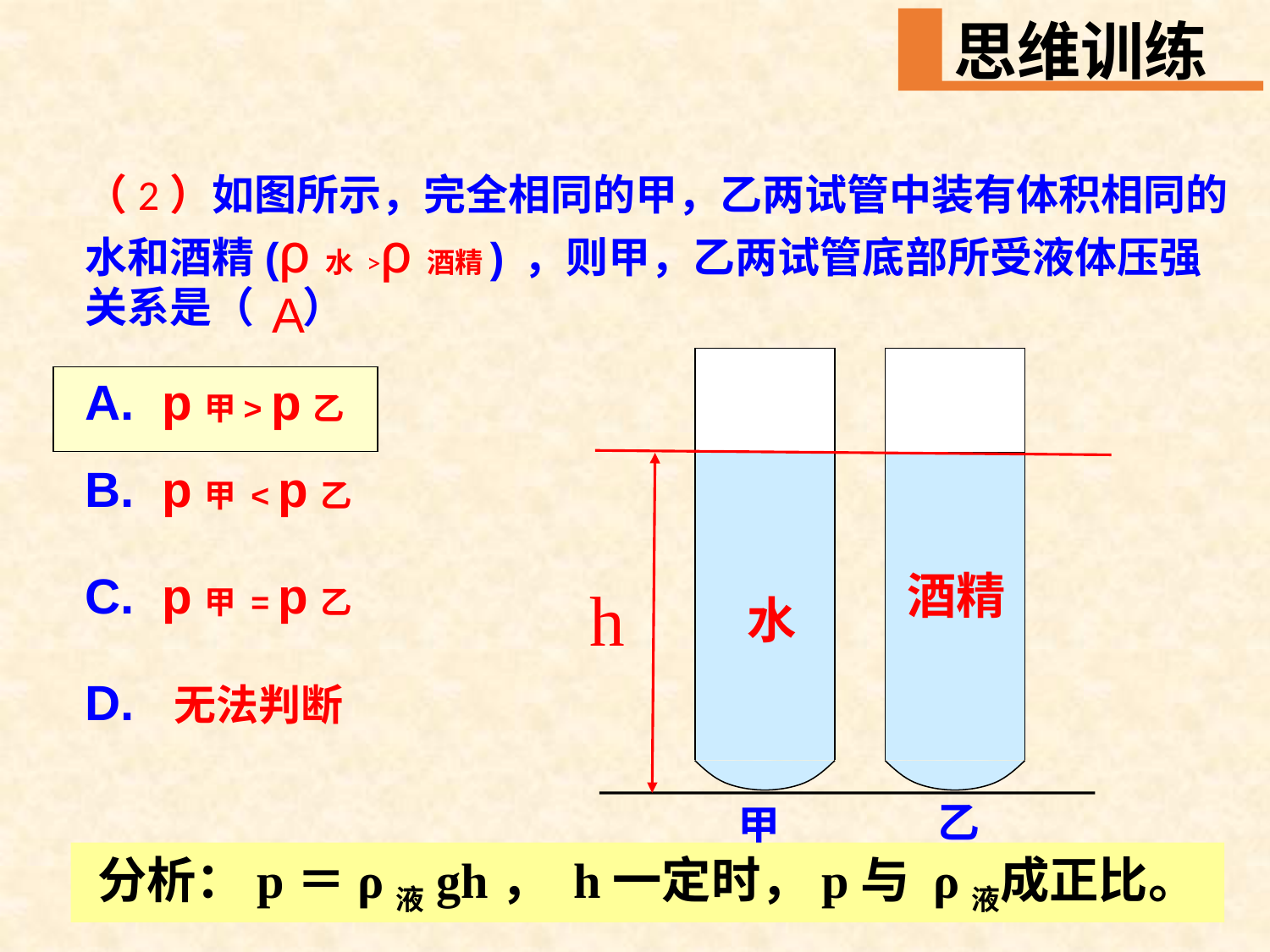

思维训练
# （2）如图所示，完全相同的甲，乙两试管中装有体积相同的水和酒精(ρ水 >ρ酒精) ，则甲，乙两试管底部所受液体压强关系是（     ） A.  p甲> p乙 B.  p甲 < p乙 C.  p甲 = p乙 D.  无法判断
A

酒精
h
水
乙

甲
分析：p＝ρ液gh， h一定时，p与 ρ液成正比。